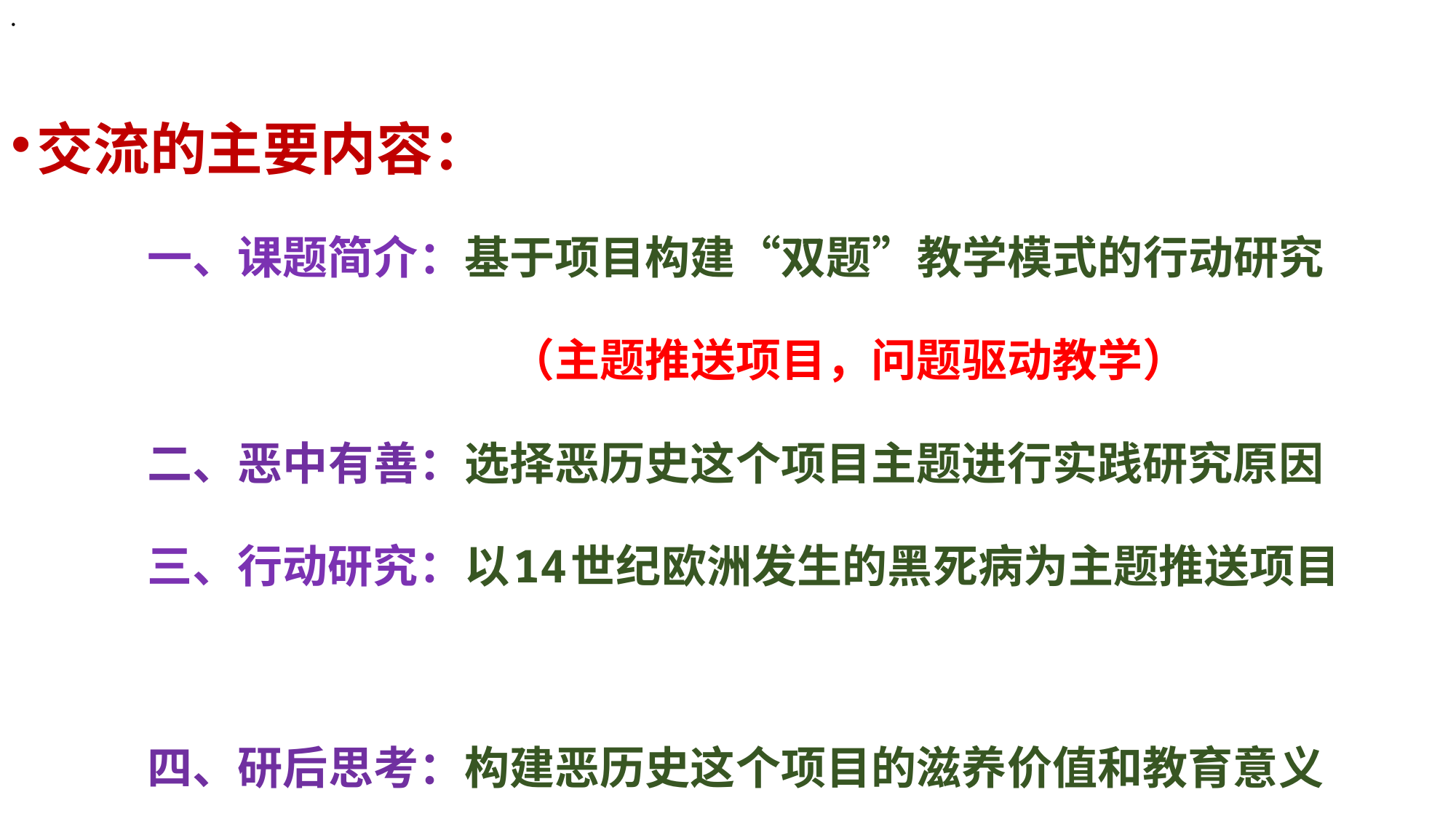

交流的主要内容：
　　　一、课题简介：基于项目构建“双题”教学模式的行动研究
　　　　　　　　　　　（主题推送项目，问题驱动教学）
　　　二、恶中有善：选择恶历史这个项目主题进行实践研究原因
　　　三、行动研究：以14世纪欧洲发生的黑死病为主题推送项目
　　　四、研后思考：构建恶历史这个项目的滋养价值和教育意义

#